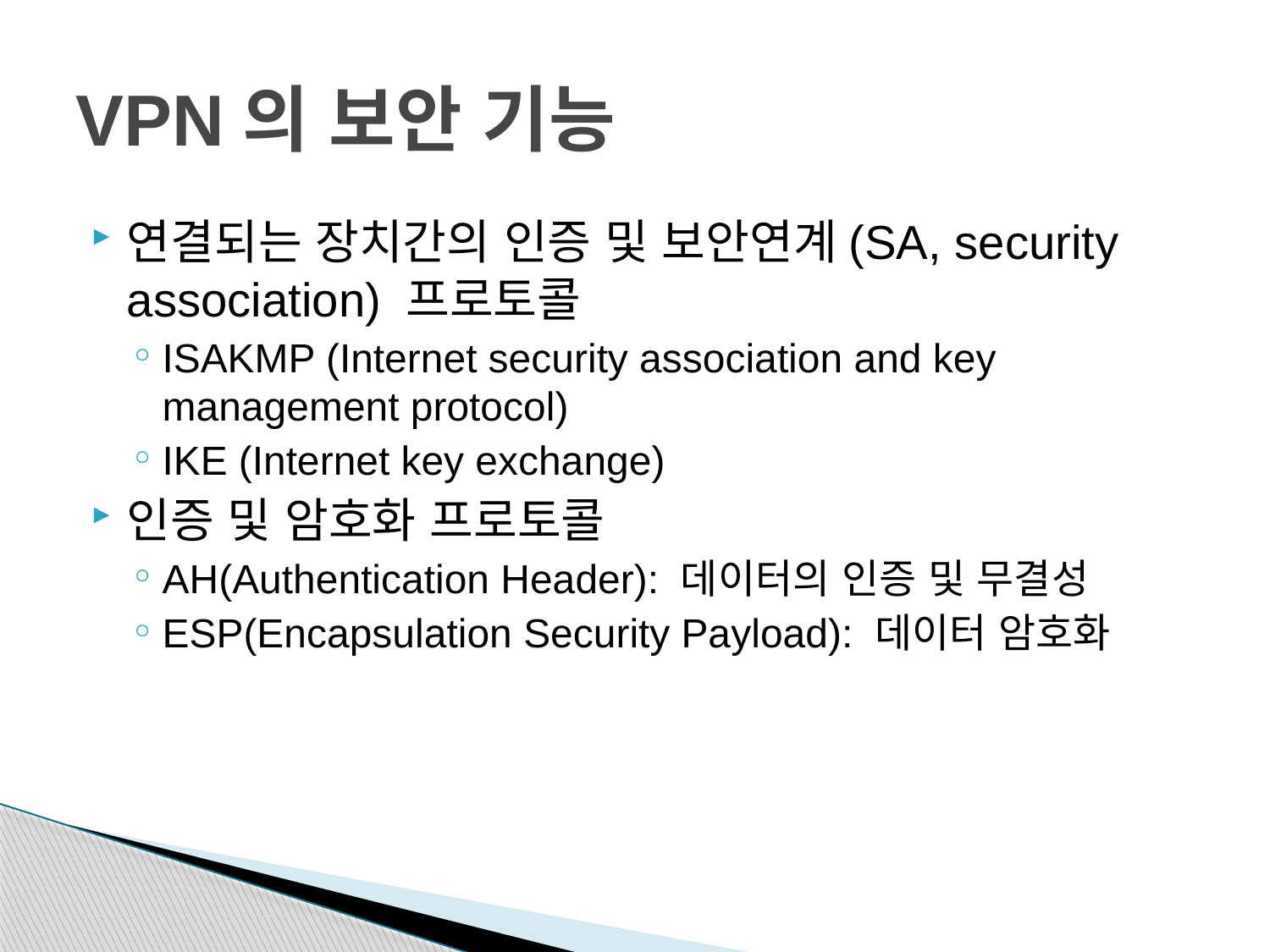

# VPN의 보안 기능
연결되는 장치간의 인증 및 보안연계(SA, security association) 프로토콜
ISAKMP (Internet security association and key management protocol)
IKE (Internet key exchange)
인증 및 암호화 프로토콜
AH(Authentication Header): 데이터의 인증 및 무결성
ESP(Encapsulation Security Payload): 데이터 암호화